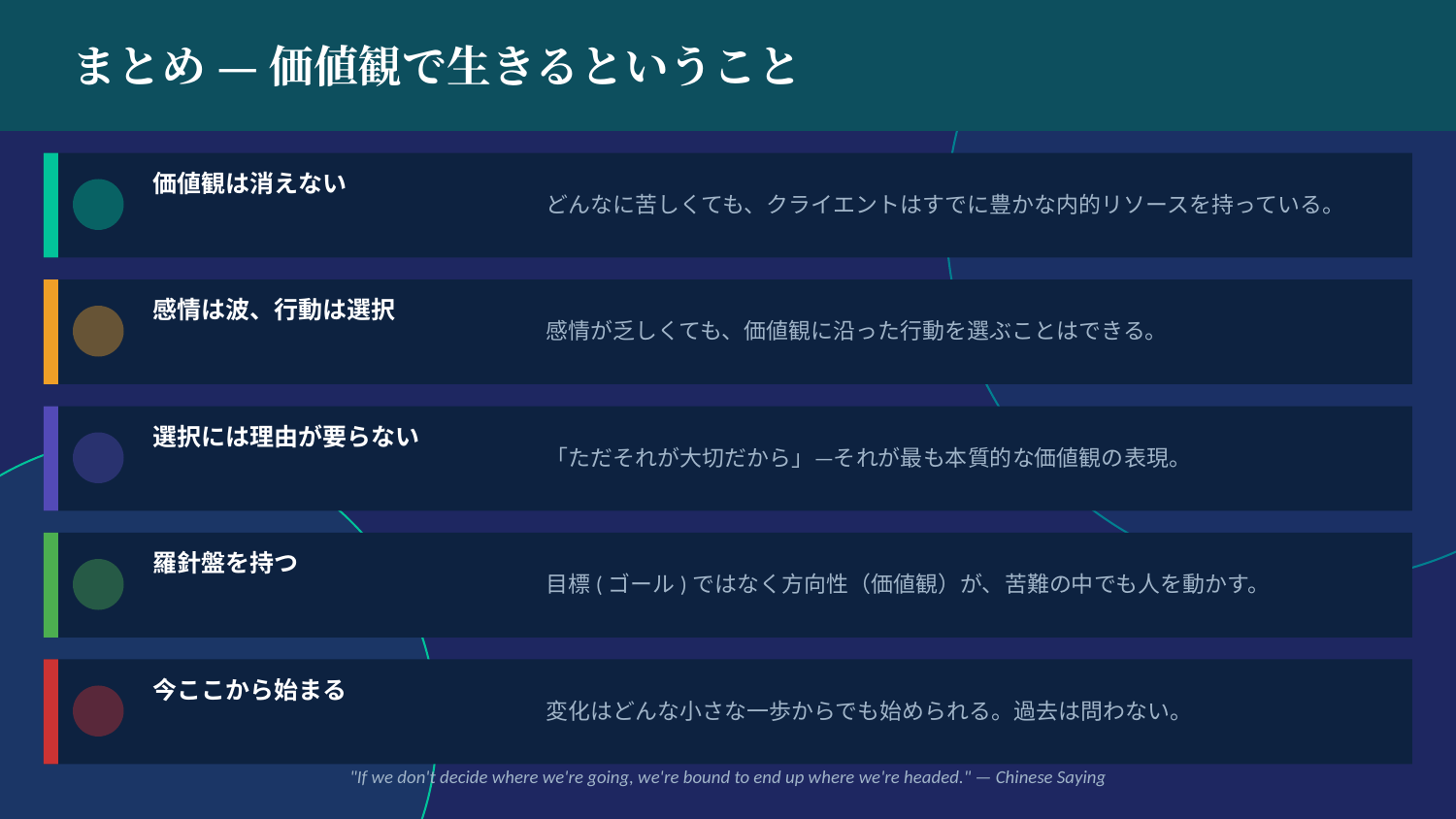

まとめ — 価値観で生きるということ

価値観は消えない
どんなに苦しくても、クライエントはすでに豊かな内的リソースを持っている。

感情は波、行動は選択
感情が乏しくても、価値観に沿った行動を選ぶことはできる。

選択には理由が要らない
「ただそれが大切だから」—それが最も本質的な価値観の表現。

羅針盤を持つ
目標(ゴール)ではなく方向性（価値観）が、苦難の中でも人を動かす。

今ここから始まる
変化はどんな小さな一歩からでも始められる。過去は問わない。

"If we don't decide where we're going, we're bound to end up where we're headed." — Chinese Saying